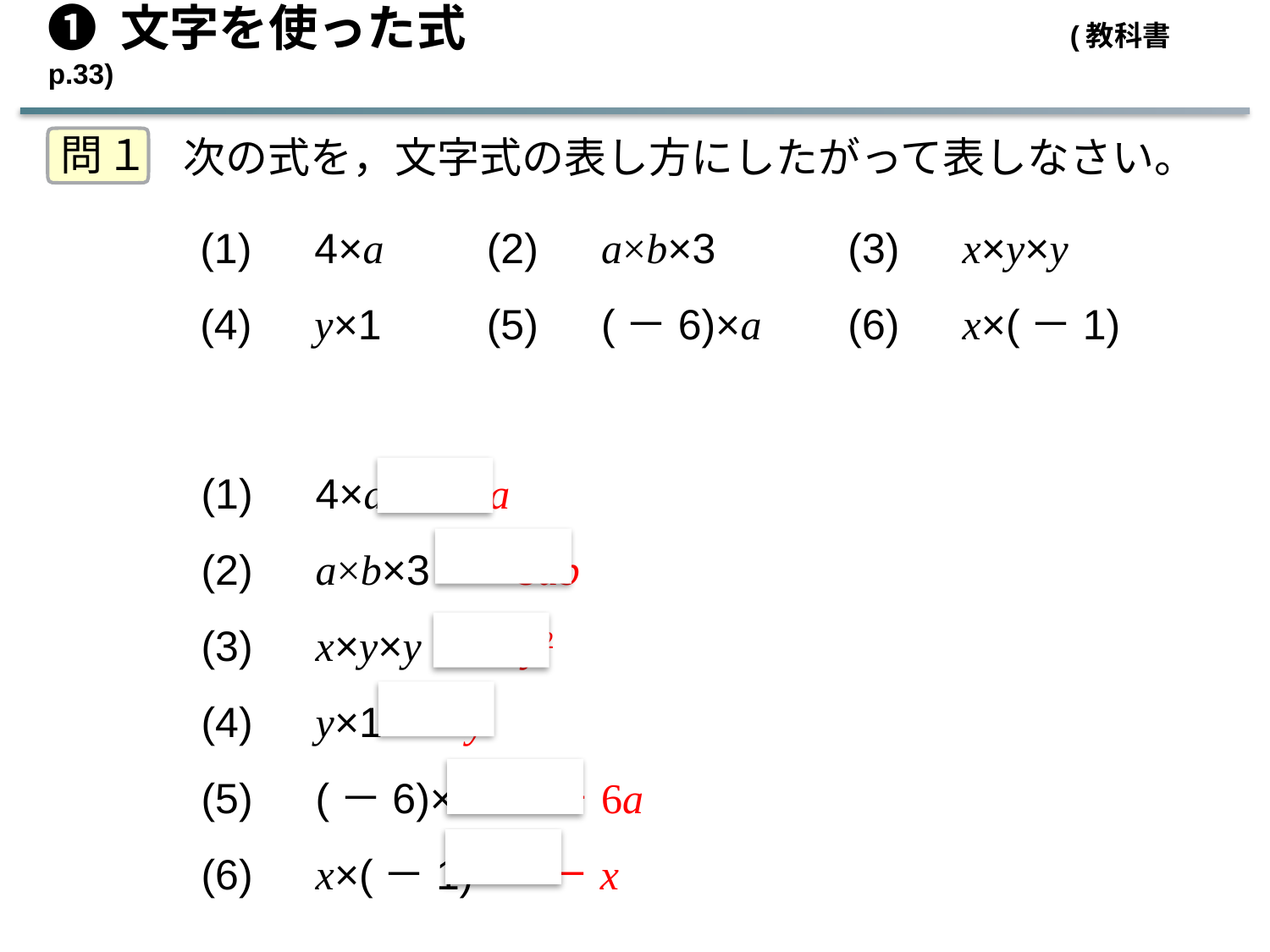

❶ 文字を使った式				　　  (教科書 p.33)
問１

次の式を，文字式の表し方にしたがって表しなさい。
(1)　4×a	(2)　a×b×3	(3)　x×y×y
(4)　y×1	(5)　(－6)×a	(6)　x×(－1)
(1)　4×a ＝ 4a
(2)　a×b×3 ＝ 3ab
(3)　x×y×y ＝ xy2
(4)　y×1 ＝ y
(5)　(－6)×a ＝ －6a
(6)　x×(－1) ＝ －x